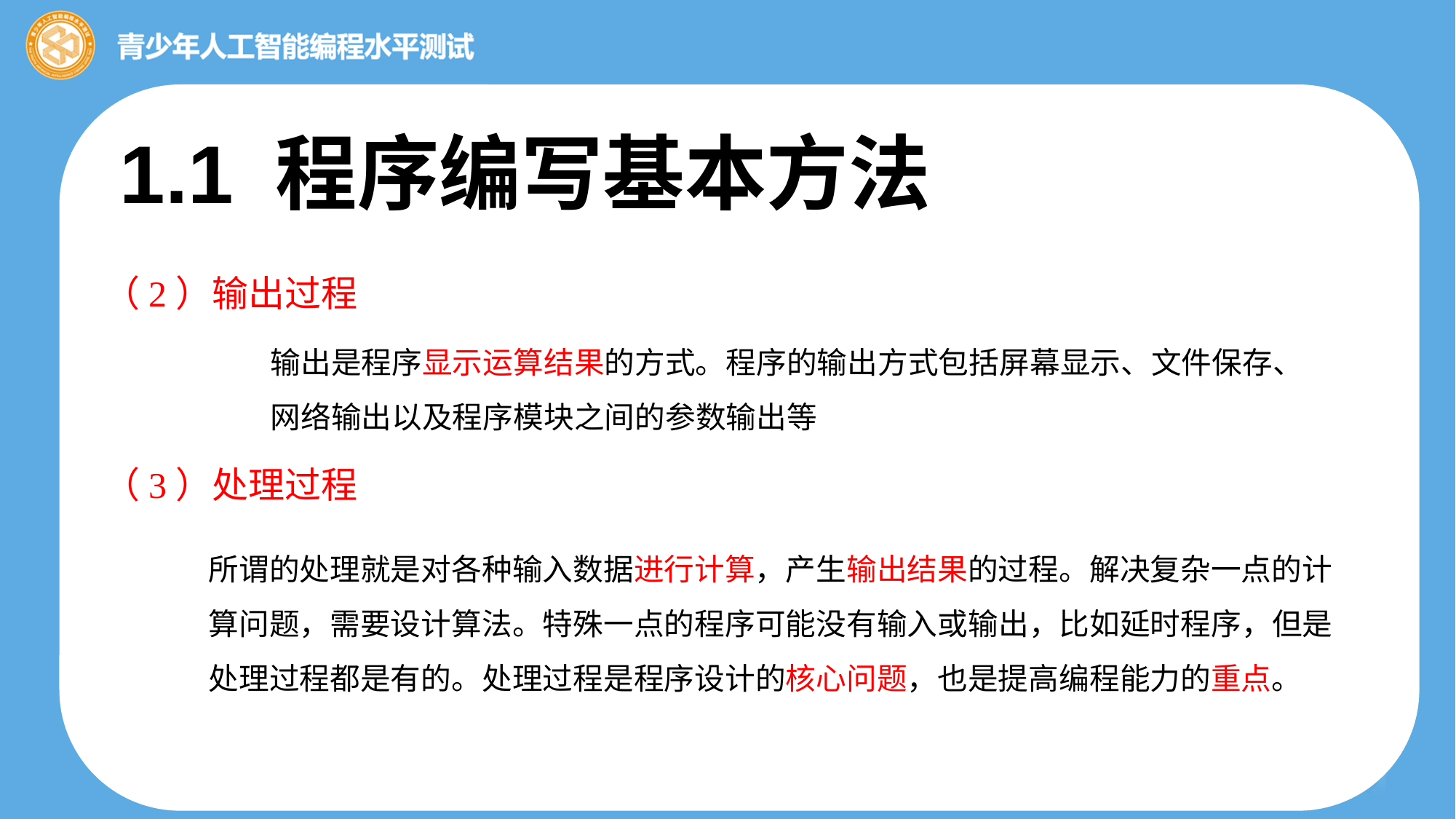

1.1 程序编写基本方法
（2）输出过程
输出是程序显示运算结果的方式。程序的输出方式包括屏幕显示、文件保存、网络输出以及程序模块之间的参数输出等
（3）处理过程
所谓的处理就是对各种输入数据进行计算，产生输出结果的过程。解决复杂一点的计算问题，需要设计算法。特殊一点的程序可能没有输入或输出，比如延时程序，但是处理过程都是有的。处理过程是程序设计的核心问题，也是提高编程能力的重点。